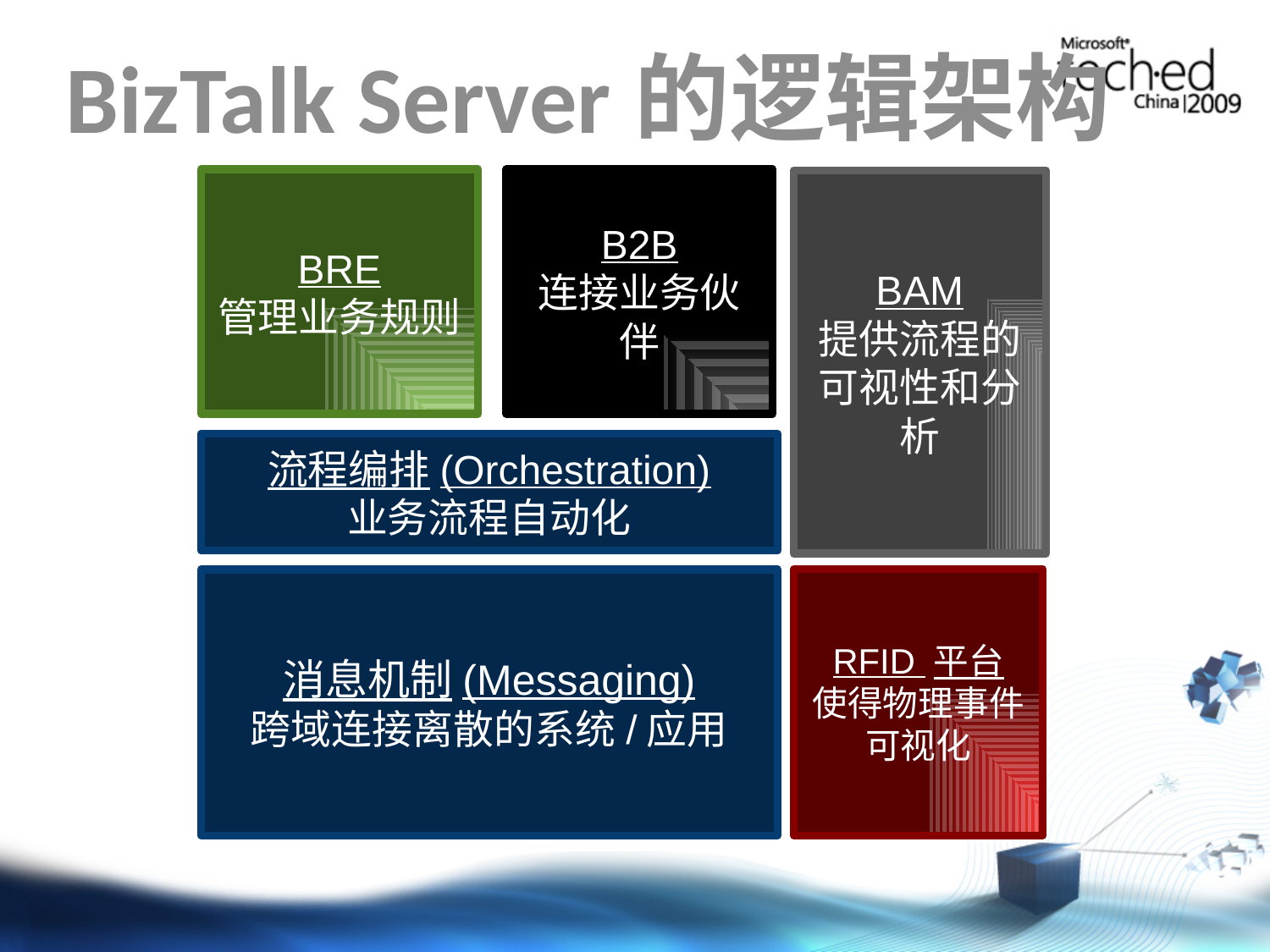

# BizTalk Server的逻辑架构
BRE
管理业务规则
B2B
连接业务伙伴
BAM
提供流程的可视性和分析
流程编排(Orchestration)
业务流程自动化
RFID 平台
使得物理事件可视化
消息机制(Messaging)
跨域连接离散的系统/应用